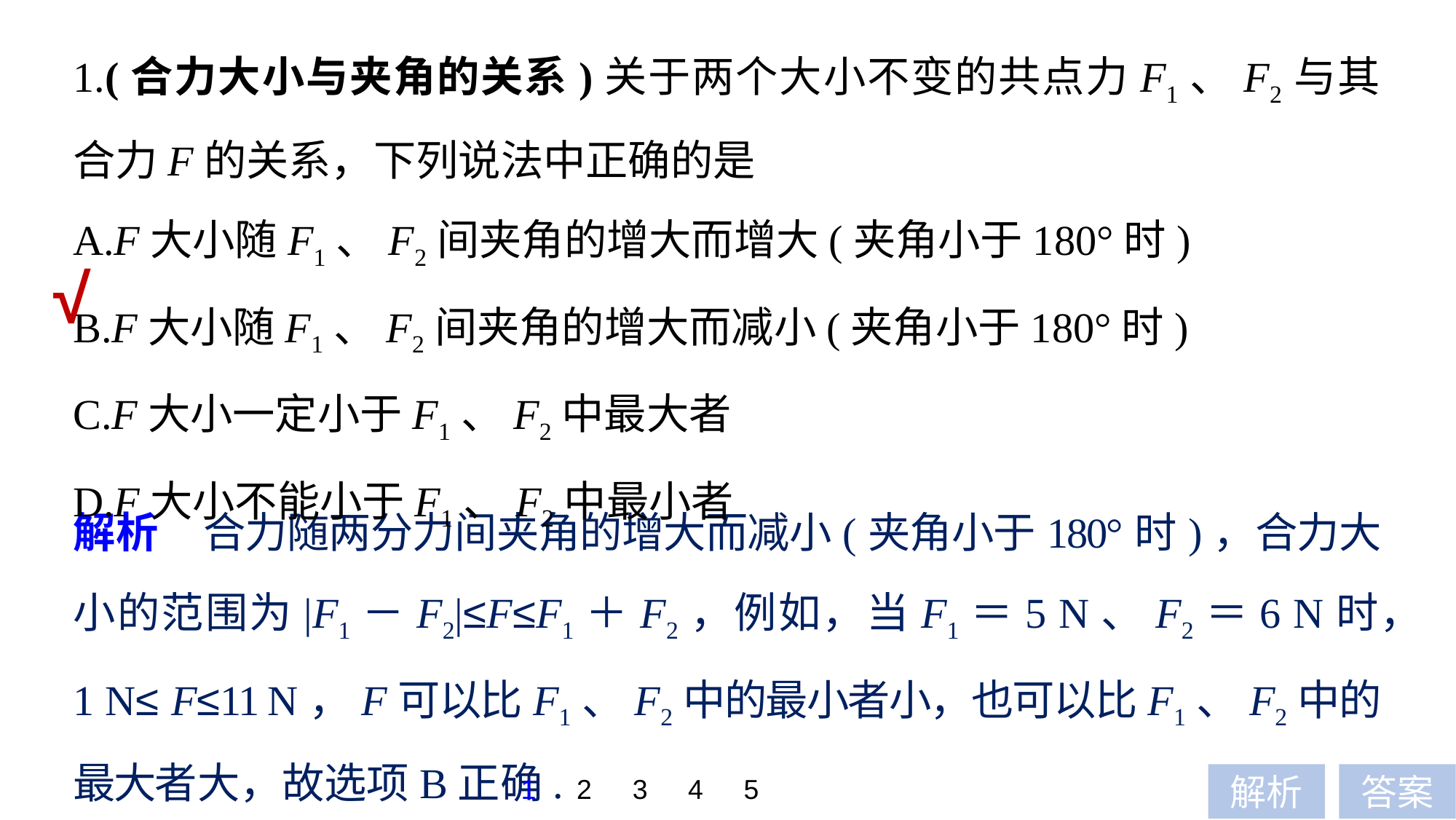

1.(合力大小与夹角的关系)关于两个大小不变的共点力F1、F2与其合力F的关系，下列说法中正确的是
A.F大小随F1、F2间夹角的增大而增大(夹角小于180°时)
B.F大小随F1、F2间夹角的增大而减小(夹角小于180°时)
C.F大小一定小于F1、F2中最大者
D.F大小不能小于F1、F2中最小者
√
解析　合力随两分力间夹角的增大而减小(夹角小于180°时)，合力大小的范围为|F1－F2|≤F≤F1＋F2，例如，当F1＝5 N、F2＝6 N时，1 N≤ F≤11 N，F可以比F1、F2中的最小者小，也可以比F1、F2中的最大者大，故选项B正确.
1
2
3
4
5
解析
答案